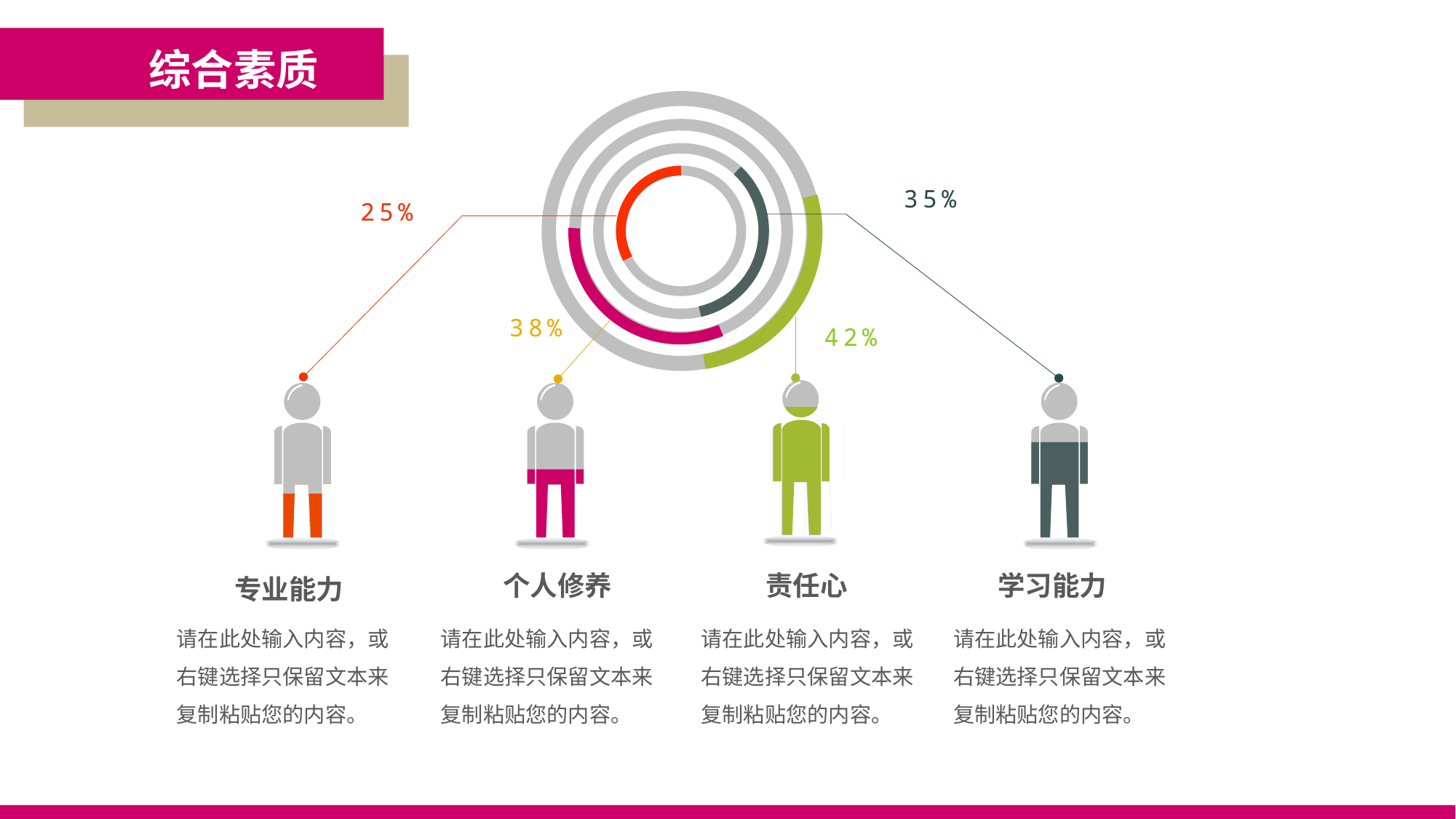

综合素质

35%
25%

38%

42%

个人修养
责任心
学习能力
专业能力
请在此处输入内容，或右键选择只保留文本来复制粘贴您的内容。
请在此处输入内容，或右键选择只保留文本来复制粘贴您的内容。
请在此处输入内容，或右键选择只保留文本来复制粘贴您的内容。
请在此处输入内容，或右键选择只保留文本来复制粘贴您的内容。